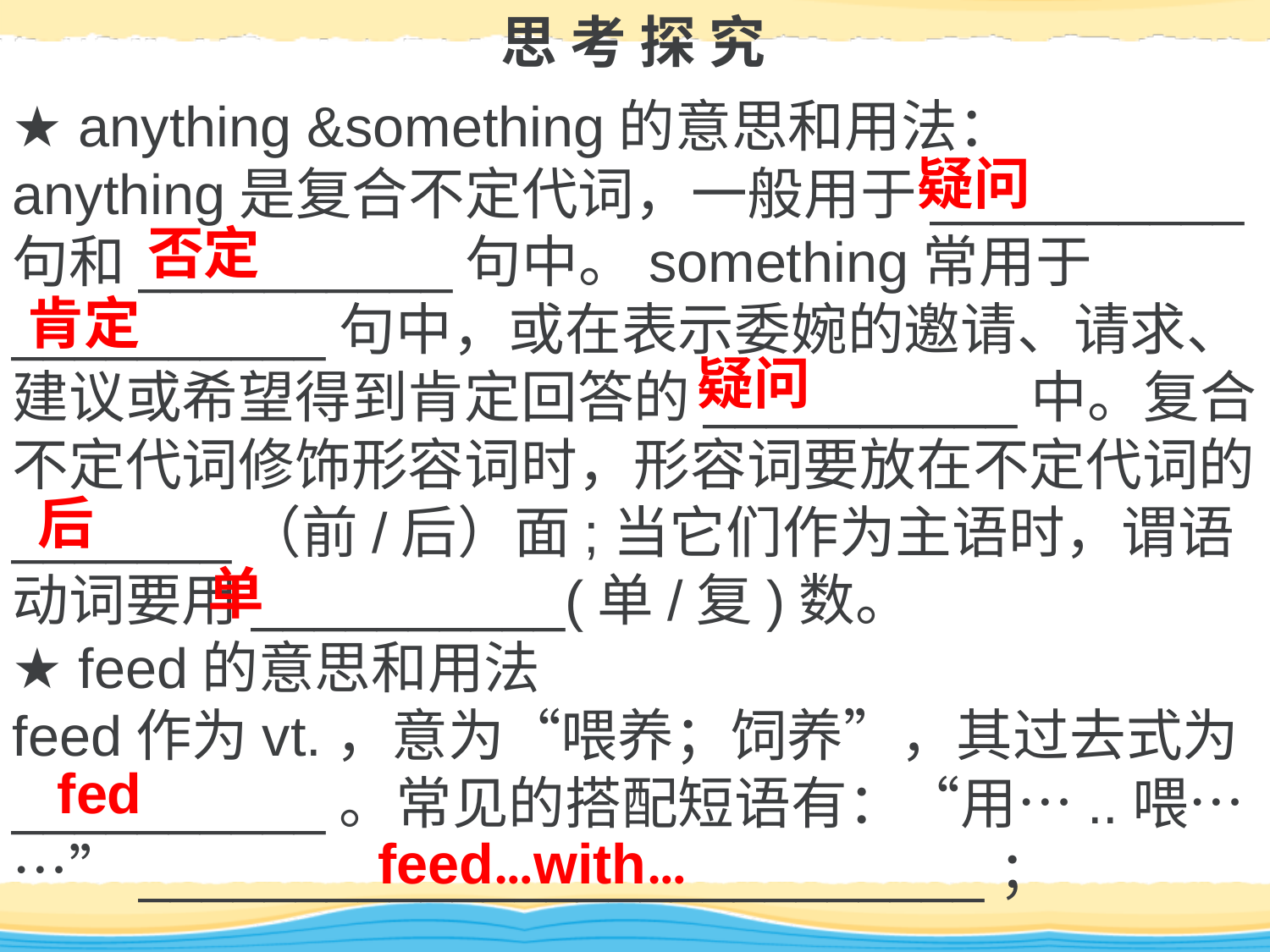

思 考 探 究
★ anything &something的意思和用法：
anything是复合不定代词，一般用于__________句和__________句中。something常用于__________句中，或在表示委婉的邀请、请求、建议或希望得到肯定回答的__________中。复合不定代词修饰形容词时，形容词要放在不定代词的_______（前/后）面;当它们作为主语时，谓语动词要用__________(单/复)数。
★ feed的意思和用法
feed作为vt.，意为“喂养；饲养”，其过去式为__________。常见的搭配短语有：“用…..喂……”___________________________；
疑问
否定
肯定
疑问
后
单
fed
feed…with…